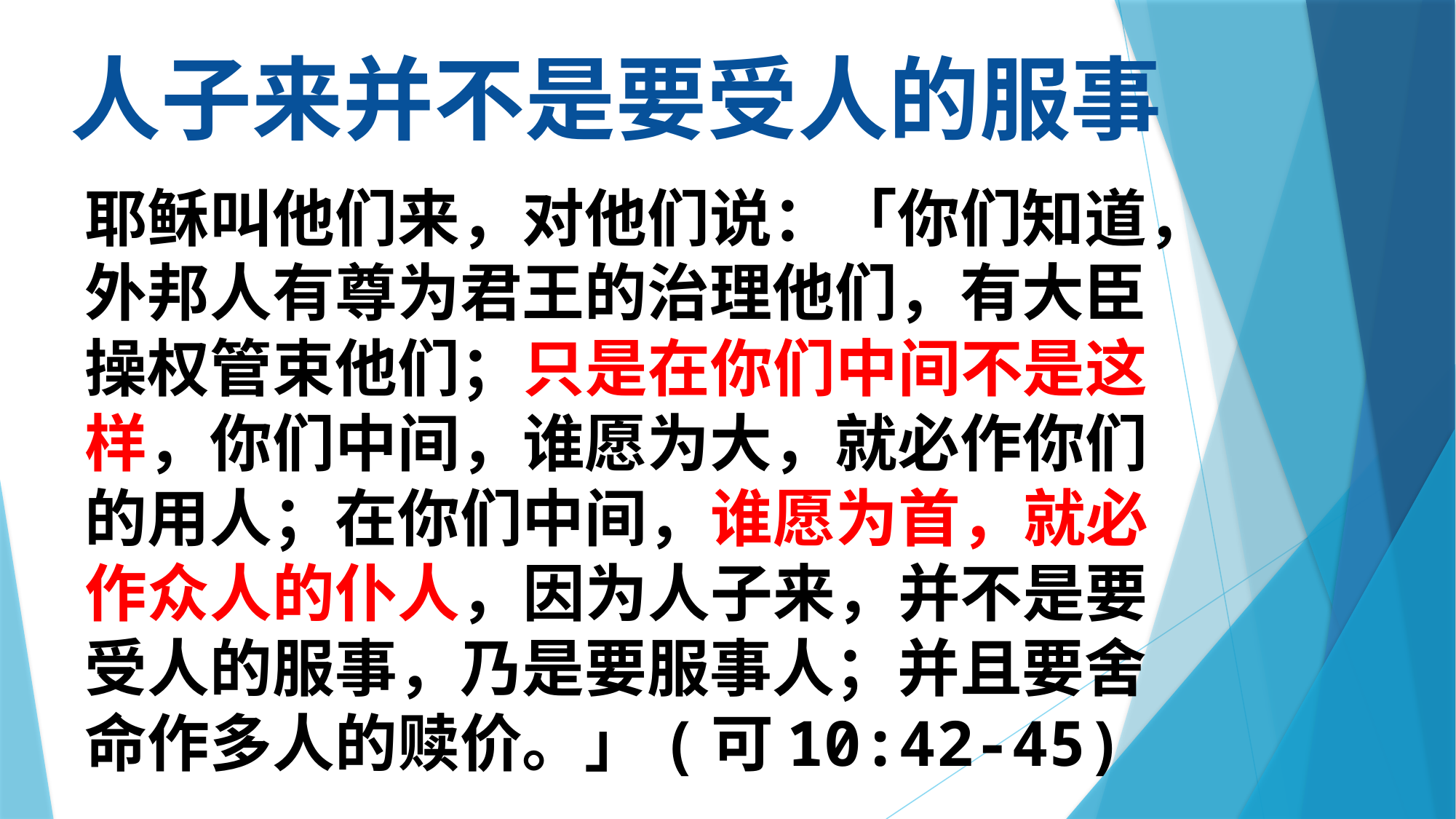

# 人子来并不是要受人的服事
耶稣叫他们来，对他们说：「你们知道，外邦人有尊为君王的治理他们，有大臣操权管束他们；只是在你们中间不是这样，你们中间，谁愿为大，就必作你们的用人；在你们中间，谁愿为首，就必作众人的仆人，因为人子来，并不是要受人的服事，乃是要服事人；并且要舍命作多人的赎价。」(可10:42-45)